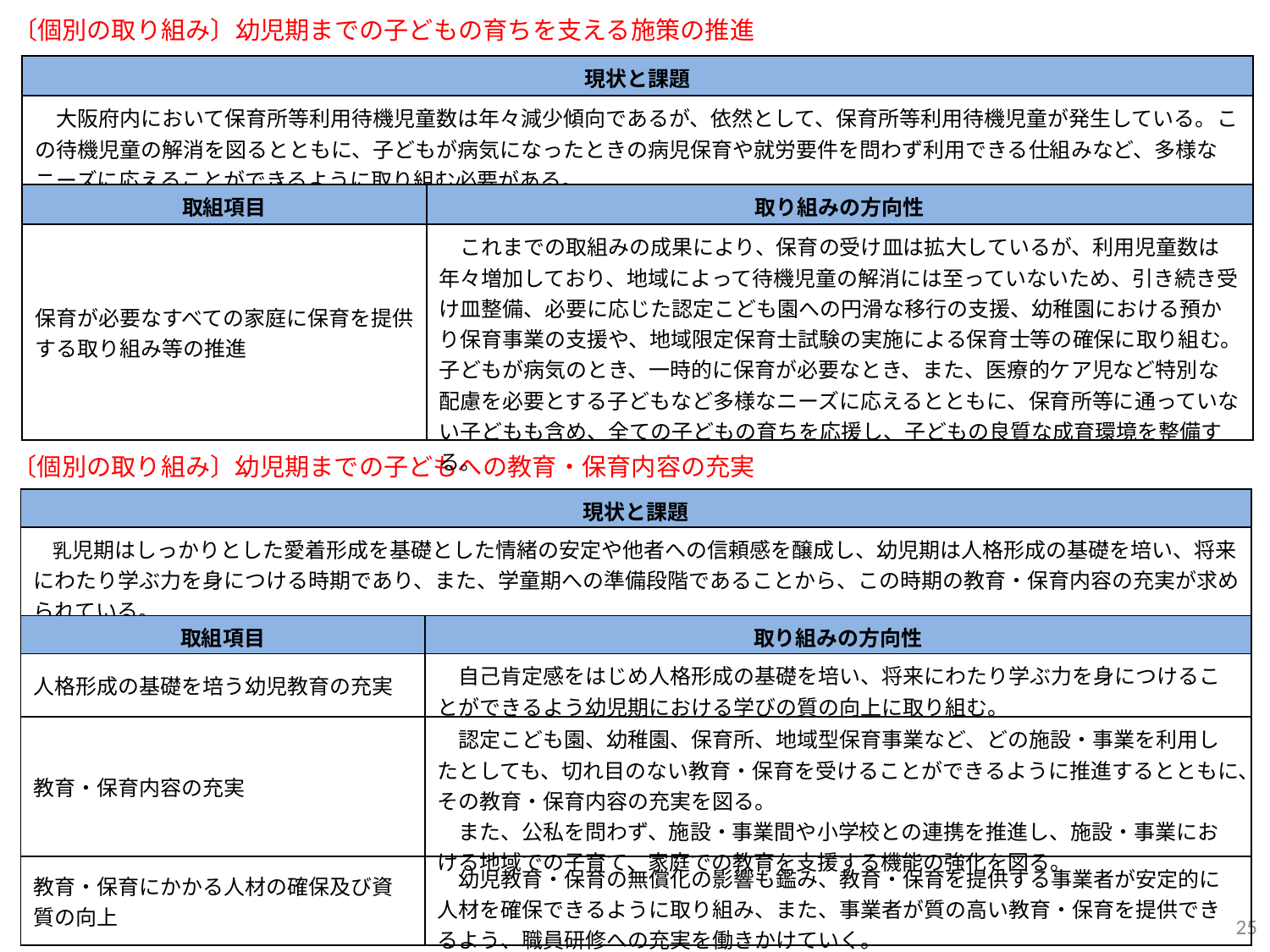

〔個別の取り組み〕幼児期までの子どもの育ちを支える施策の推進
| 現状と課題 |  |
| --- | --- |
| 大阪府内において保育所等利用待機児童数は年々減少傾向であるが、依然として、保育所等利用待機児童が発生している。この待機児童の解消を図るとともに、子どもが病気になったときの病児保育や就労要件を問わず利用できる仕組みなど、多様なニーズに応えることができるように取り組む必要がある。 |  |
| 取組項目 | 取り組みの方向性 |
| 保育が必要なすべての家庭に保育を提供する取り組み等の推進 | これまでの取組みの成果により、保育の受け皿は拡大しているが、利用児童数は年々増加しており、地域によって待機児童の解消には至っていないため、引き続き受け皿整備、必要に応じた認定こども園への円滑な移行の支援、幼稚園における預かり保育事業の支援や、地域限定保育士試験の実施による保育士等の確保に取り組む。子どもが病気のとき、一時的に保育が必要なとき、また、医療的ケア児など特別な配慮を必要とする子どもなど多様なニーズに応えるとともに、保育所等に通っていない子どもも含め、全ての子どもの育ちを応援し、子どもの良質な成育環境を整備する。 |
〔個別の取り組み〕幼児期までの子どもへの教育・保育内容の充実
| 現状と課題 |  |
| --- | --- |
| 乳児期はしっかりとした愛着形成を基礎とした情緒の安定や他者への信頼感を醸成し、幼児期は人格形成の基礎を培い、将来にわたり学ぶ力を身につける時期であり、また、学童期への準備段階であることから、この時期の教育・保育内容の充実が求められている。 |  |
| 取組項目 | 取り組みの方向性 |
| 人格形成の基礎を培う幼児教育の充実 | 自己肯定感をはじめ人格形成の基礎を培い、将来にわたり学ぶ力を身につけることができるよう幼児期における学びの質の向上に取り組む。 |
| 教育・保育内容の充実 | 認定こども園、幼稚園、保育所、地域型保育事業など、どの施設・事業を利用したとしても、切れ目のない教育・保育を受けることができるように推進するとともに、その教育・保育内容の充実を図る。 　また、公私を問わず、施設・事業間や小学校との連携を推進し、施設・事業における地域での子育て、家庭での教育を支援する機能の強化を図る。 |
| 教育・保育にかかる人材の確保及び資質の向上 | 幼児教育・保育の無償化の影響も鑑み、教育・保育を提供する事業者が安定的に人材を確保できるように取り組み、また、事業者が質の高い教育・保育を提供できるよう、職員研修への充実を働きかけていく。 |
25